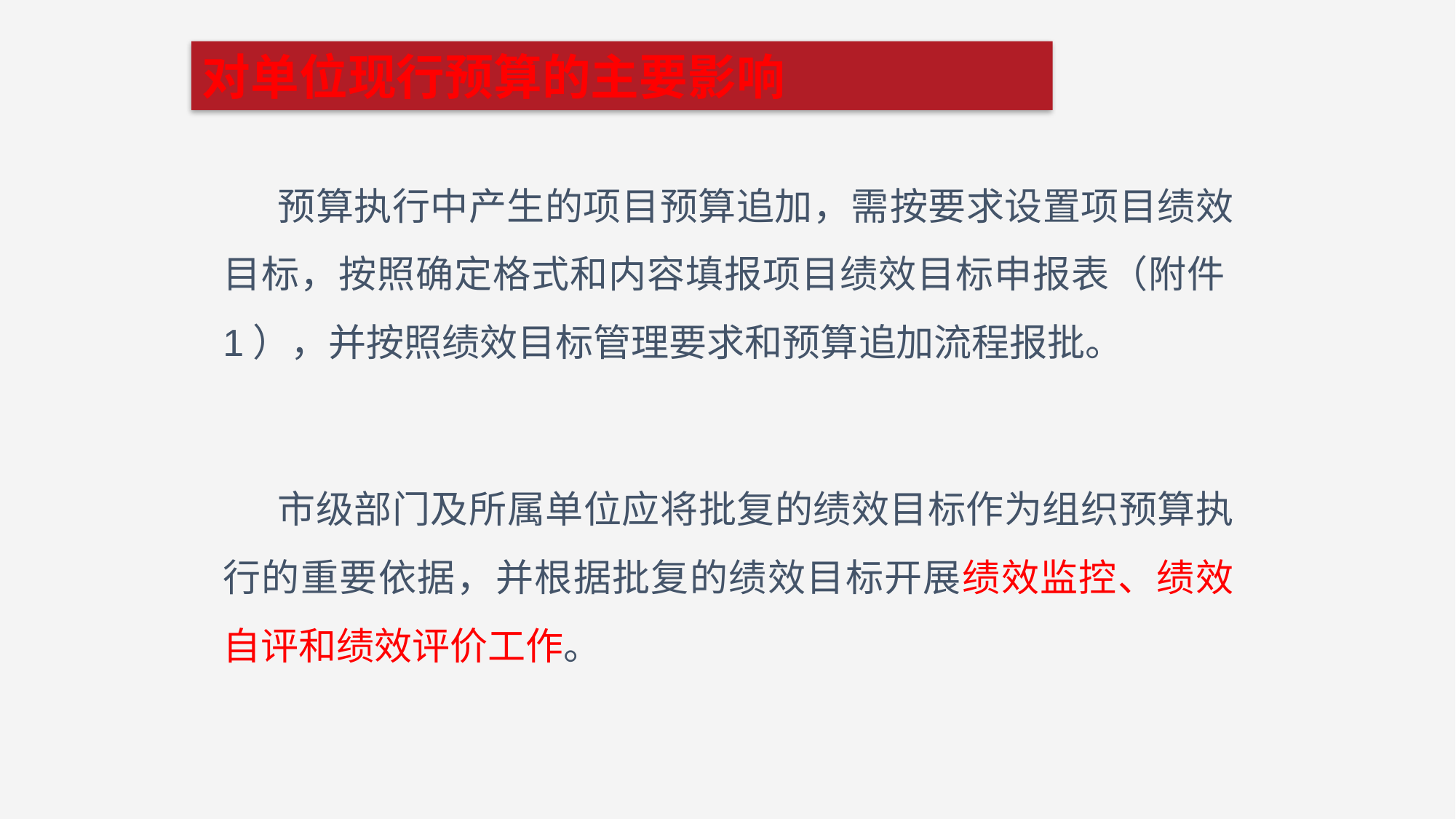

对单位现行预算的主要影响

预算执行中产生的项目预算追加，需按要求设置项目绩效目标，按照确定格式和内容填报项目绩效目标申报表（附件1），并按照绩效目标管理要求和预算追加流程报批。

市级部门及所属单位应将批复的绩效目标作为组织预算执行的重要依据，并根据批复的绩效目标开展绩效监控、绩效自评和绩效评价工作。